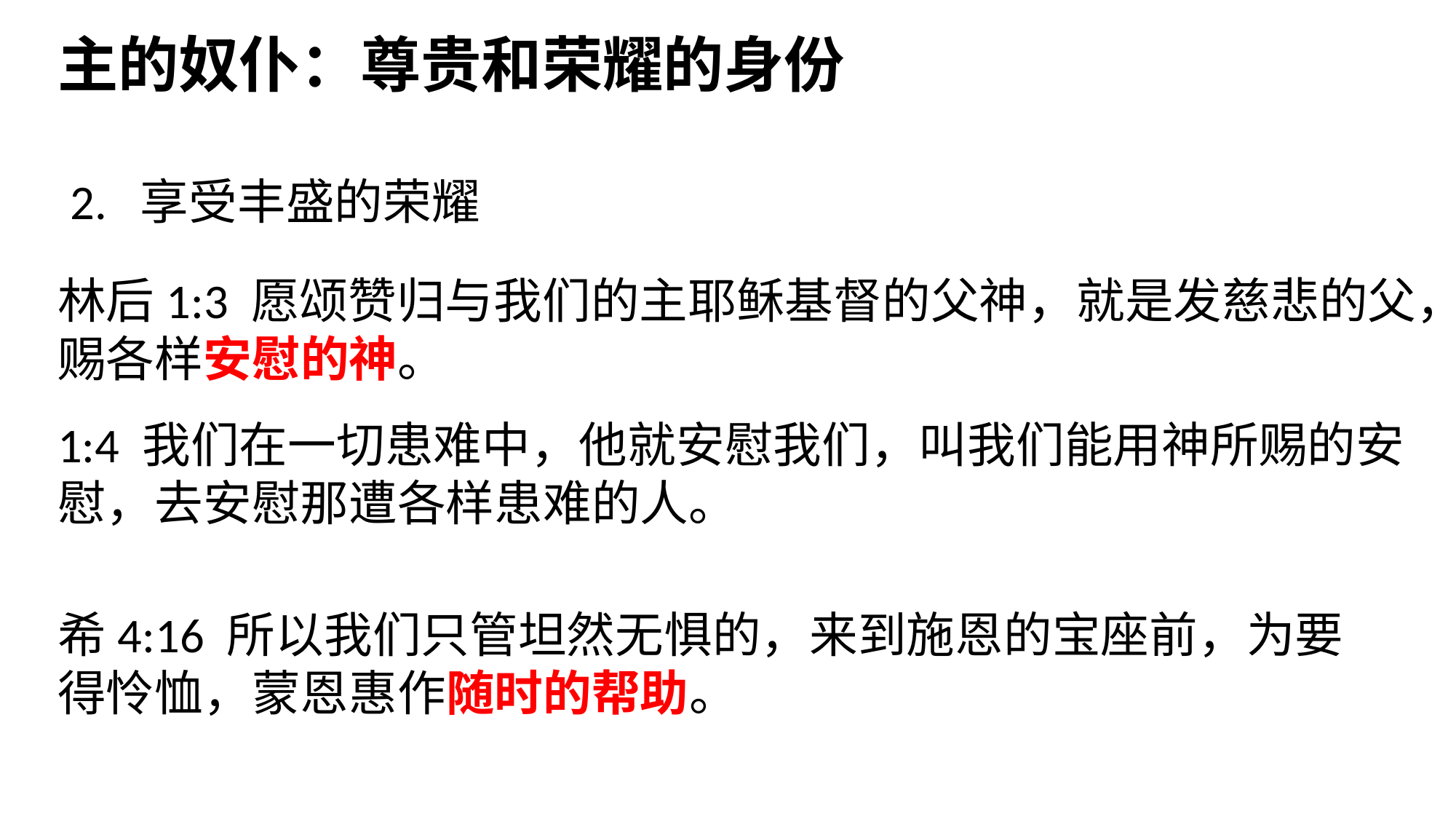

主的奴仆：尊贵和荣耀的身份
2.  享受丰盛的荣耀
林后1:3 愿颂赞归与我们的主耶稣基督的父神，就是发慈悲的父，赐各样安慰的神。
1:4 我们在一切患难中，他就安慰我们，叫我们能用神所赐的安慰，去安慰那遭各样患难的人。
希4:16 所以我们只管坦然无惧的，来到施恩的宝座前，为要得怜恤，蒙恩惠作随时的帮助。